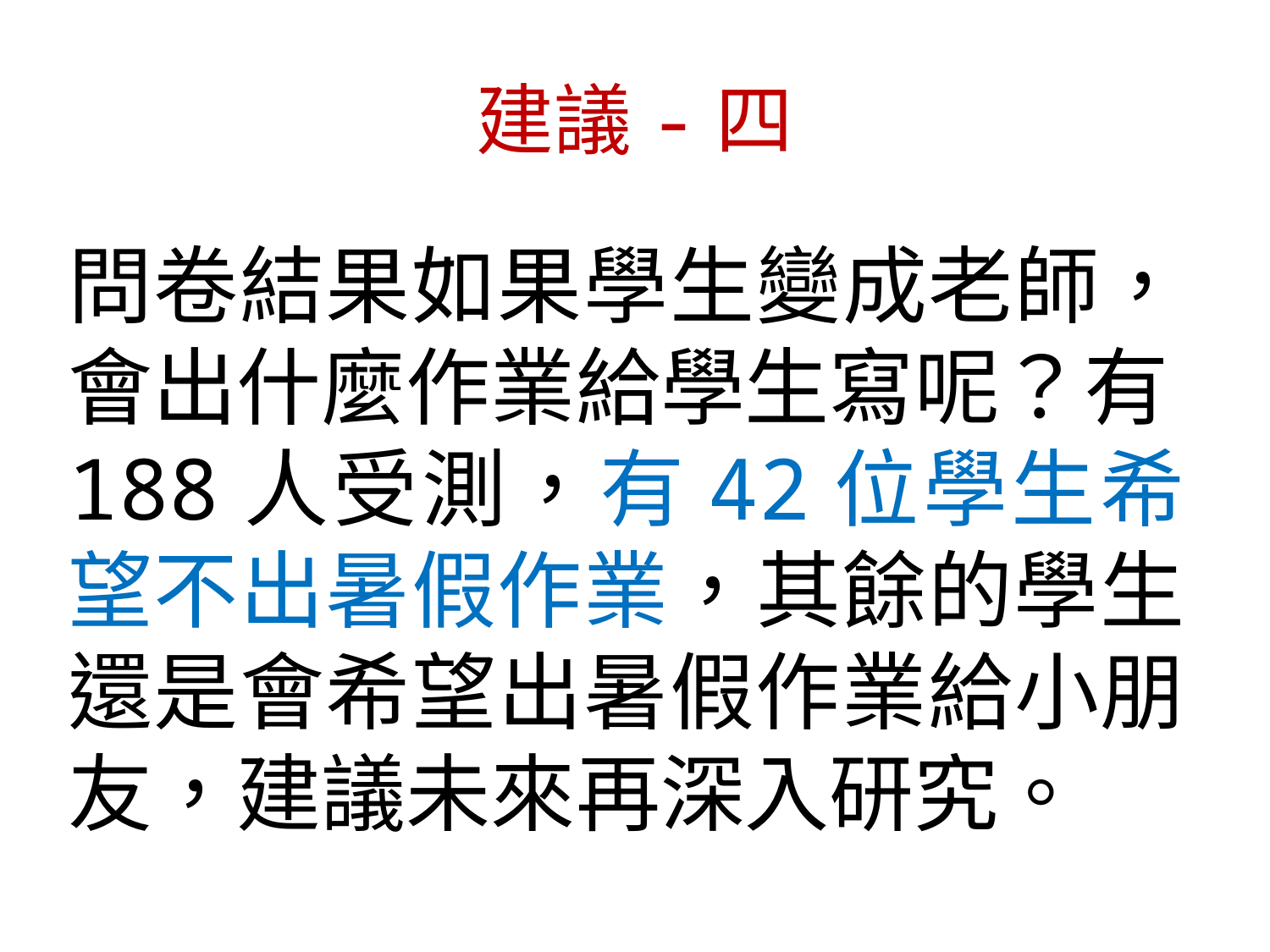

# 建議-四
問卷結果如果學生變成老師，會出什麼作業給學生寫呢？有188人受測，有42位學生希望不出暑假作業，其餘的學生還是會希望出暑假作業給小朋友，建議未來再深入研究。